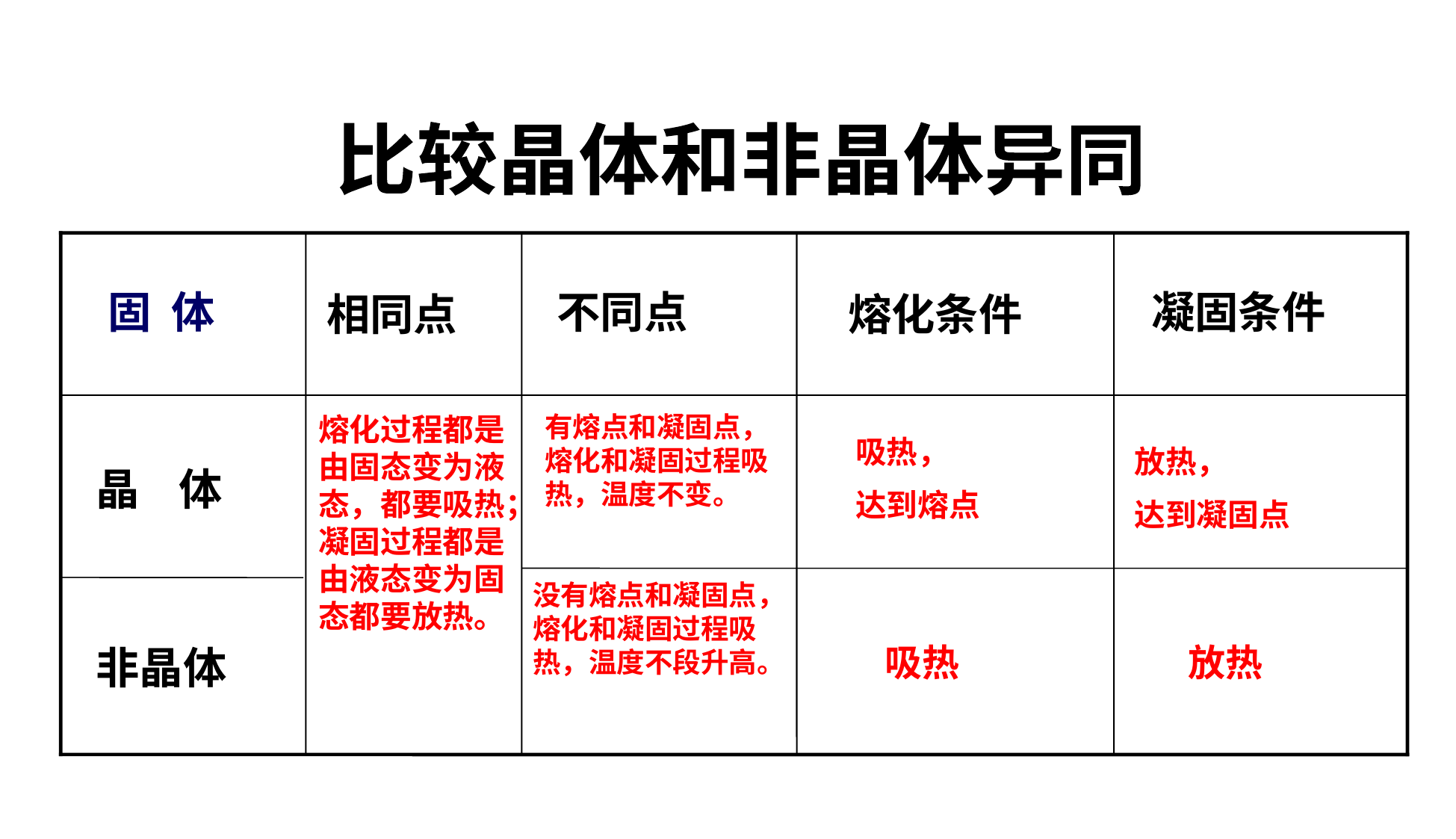

比较晶体和非晶体异同

固  体
不同点
凝固条件
相同点
熔化条件

有熔点和凝固点，熔化和凝固过程吸热，温度不变。
熔化过程都是由固态变为液态，都要吸热；凝固过程都是由液态变为固态都要放热。
吸热，
达到熔点
放热，
达到凝固点
晶    体

没有熔点和凝固点，熔化和凝固过程吸热，温度不段升高。

吸热
放热
非晶体